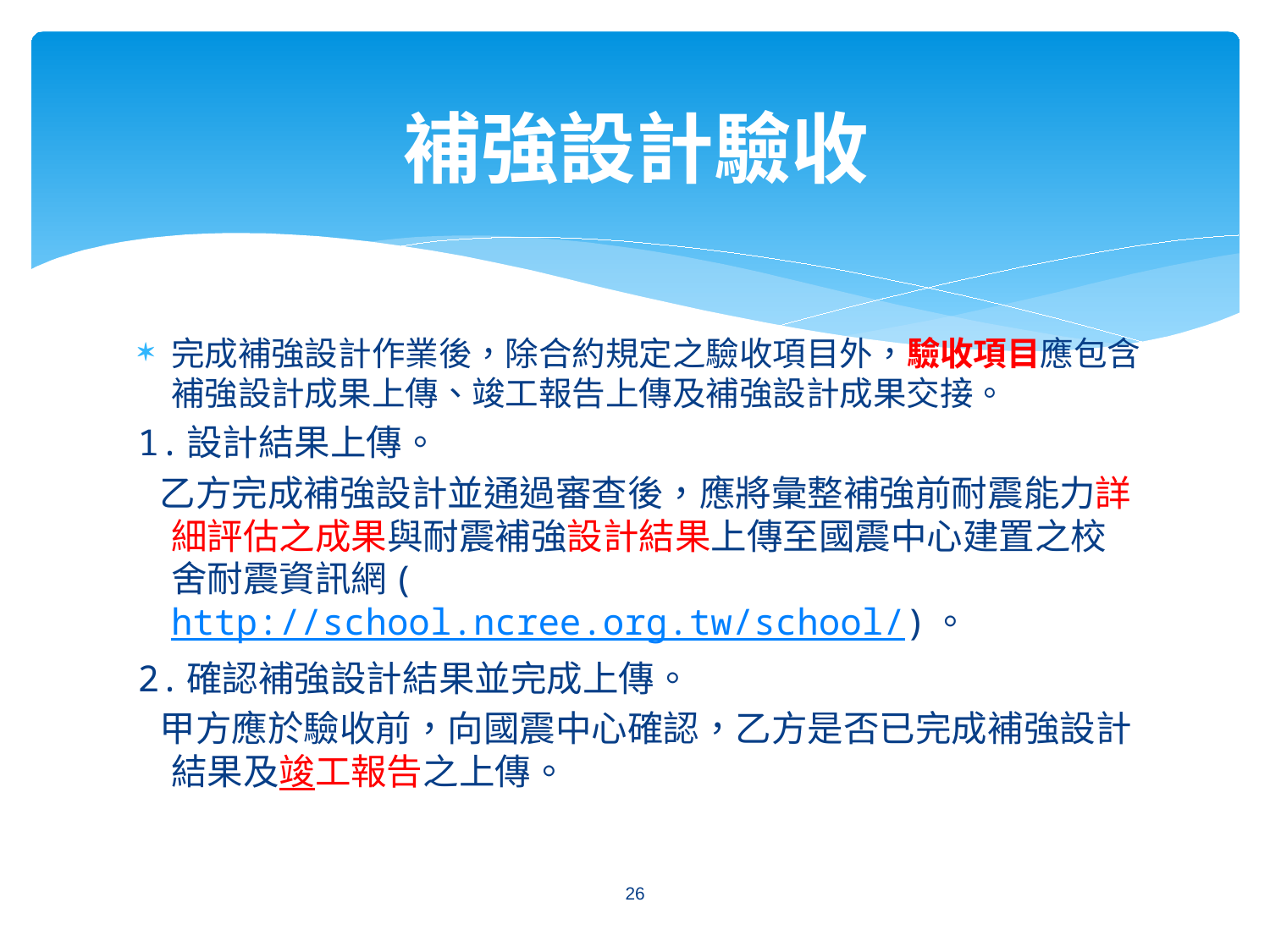

# 補強設計驗收
完成補強設計作業後，除合約規定之驗收項目外，驗收項目應包含補強設計成果上傳、竣工報告上傳及補強設計成果交接。
1.設計結果上傳。
  乙方完成補強設計並通過審查後，應將彙整補強前耐震能力詳細評估之成果與耐震補強設計結果上傳至國震中心建置之校舍耐震資訊網(http://school.ncree.org.tw/school/)。
2.確認補強設計結果並完成上傳。
  甲方應於驗收前，向國震中心確認，乙方是否已完成補強設計結果及竣工報告之上傳。

26